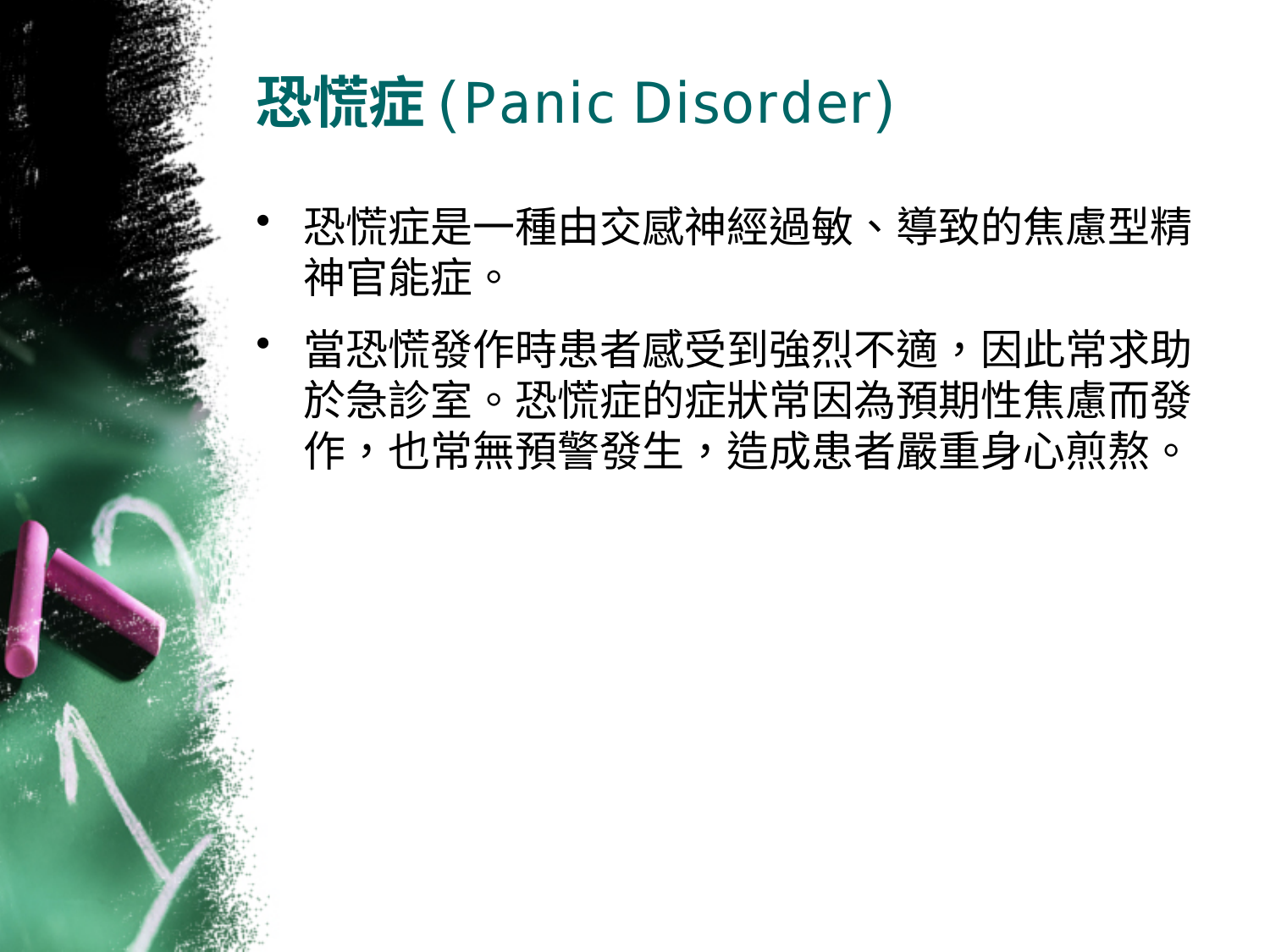

# 恐慌症(Panic Disorder)
恐慌症是一種由交感神經過敏、導致的焦慮型精神官能症。
當恐慌發作時患者感受到強烈不適，因此常求助於急診室。恐慌症的症狀常因為預期性焦慮而發作，也常無預警發生，造成患者嚴重身心煎熬。